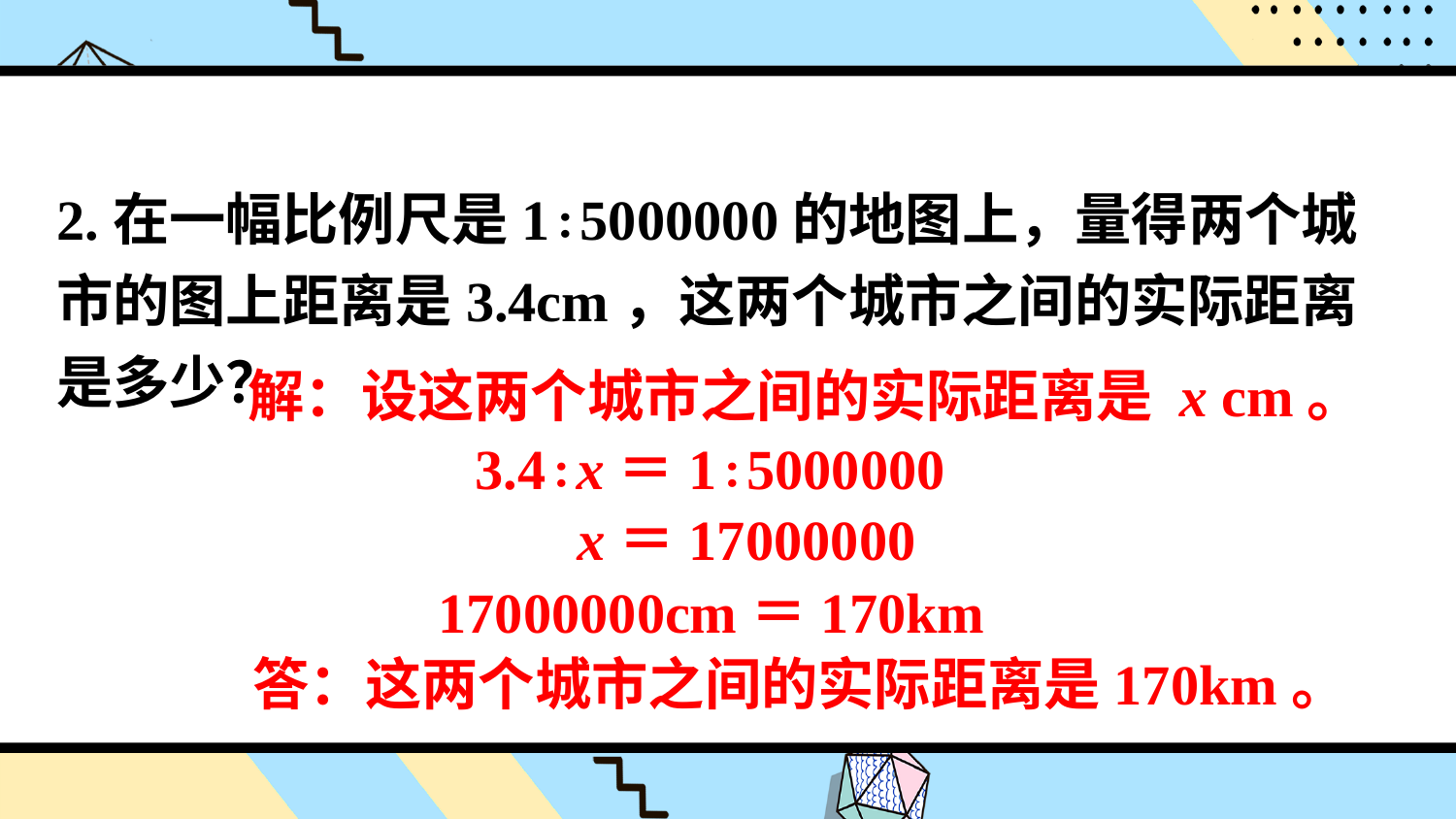

2.在一幅比例尺是1∶5000000的地图上，量得两个城市的图上距离是3.4cm，这两个城市之间的实际距离是多少？
解：设这两个城市之间的实际距离是 x cm。
3.4∶x＝1∶5000000
x＝17000000
17000000cm＝170km
答：这两个城市之间的实际距离是170km。